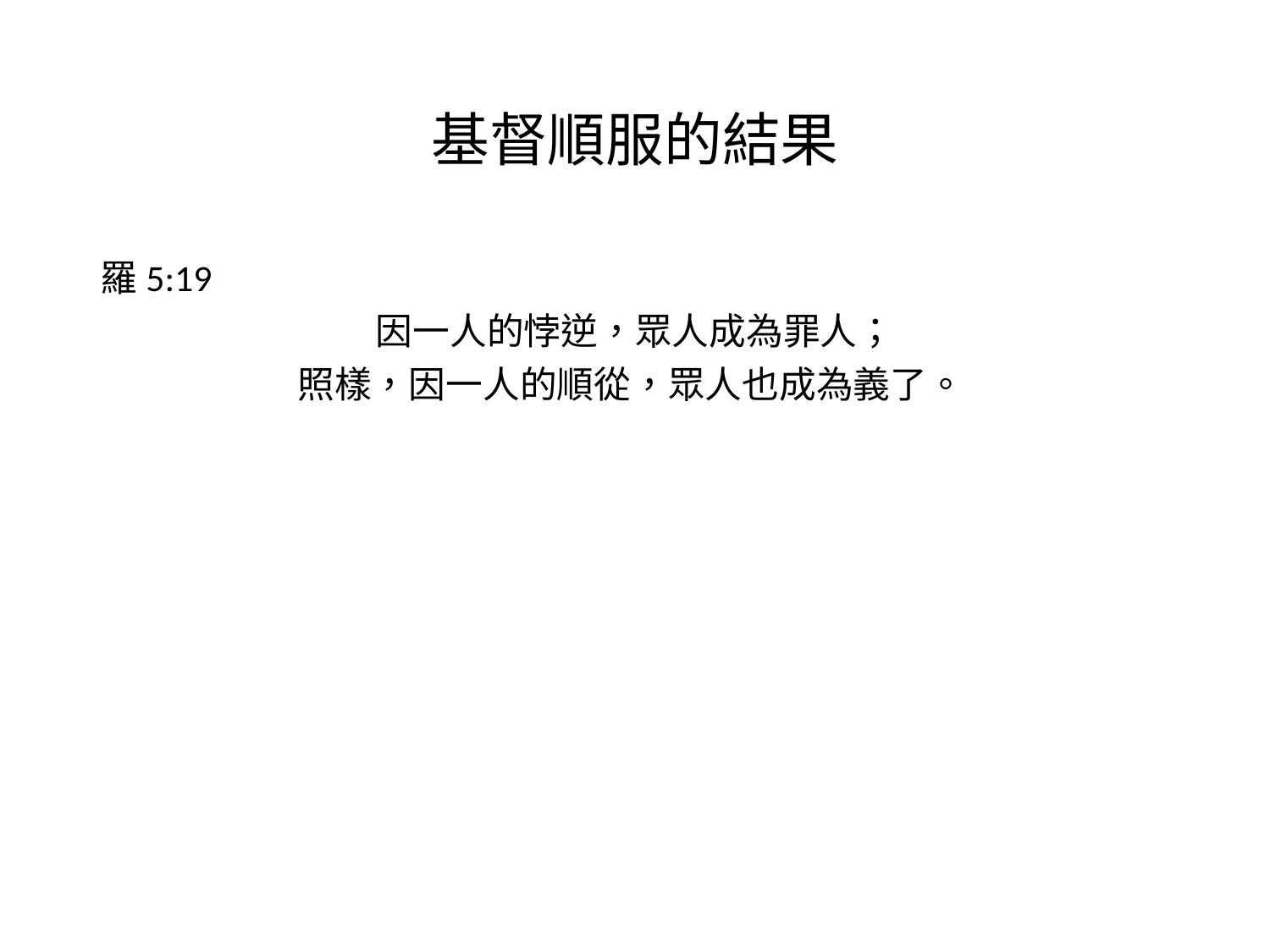

# 基督順服的結果
羅5:19
因一人的悖逆，眾人成為罪人；
照樣，因一人的順從，眾人也成為義了。